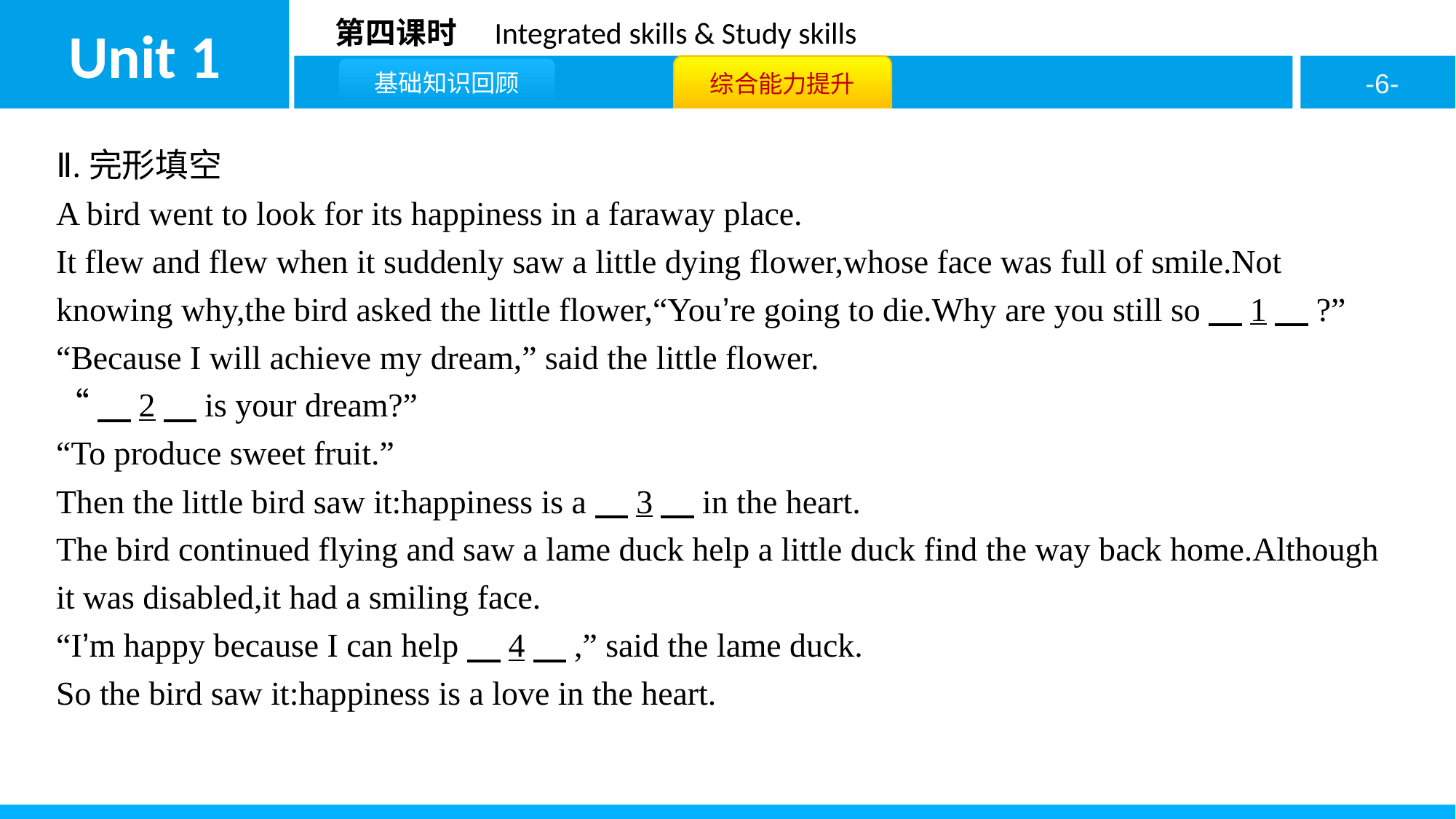

Ⅱ.完形填空
A bird went to look for its happiness in a faraway place.
It flew and flew when it suddenly saw a little dying flower,whose face was full of smile.Not knowing why,the bird asked the little flower,“You’re going to die.Why are you still so　1　?”
“Because I will achieve my dream,” said the little flower.
“　2　is your dream?”
“To produce sweet fruit.”
Then the little bird saw it:happiness is a　3　in the heart.
The bird continued flying and saw a lame duck help a little duck find the way back home.Although it was disabled,it had a smiling face.
“I’m happy because I can help　4　,” said the lame duck.
So the bird saw it:happiness is a love in the heart.